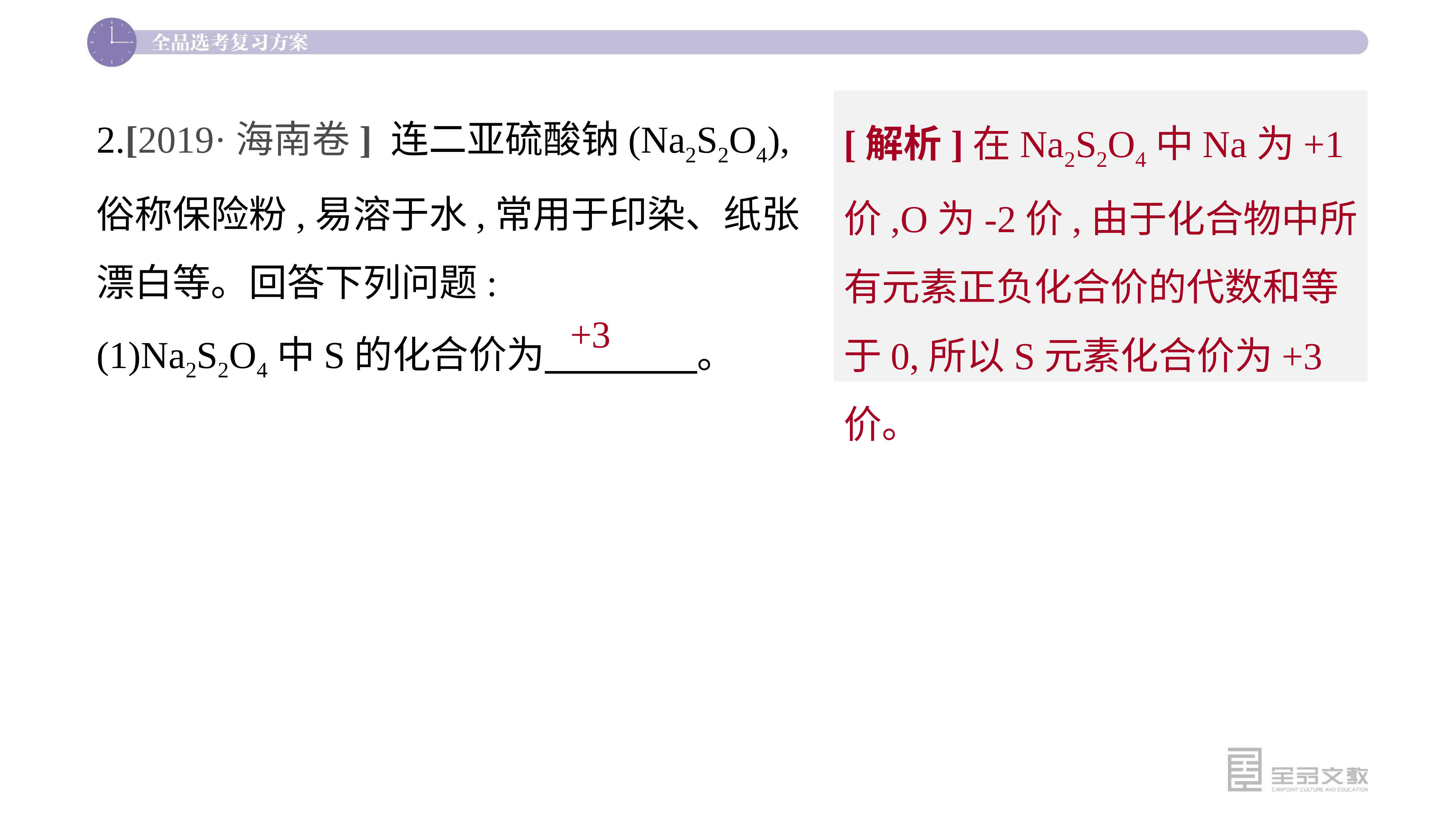

2.[2019·海南卷] 连二亚硫酸钠(Na2S2O4),俗称保险粉,易溶于水,常用于印染、纸张漂白等。回答下列问题:
(1)Na2S2O4中S的化合价为　　　　。
[解析]在Na2S2O4中Na为+1价,O为-2价,由于化合物中所有元素正负化合价的代数和等于0,所以S元素化合价为+3价。

+3